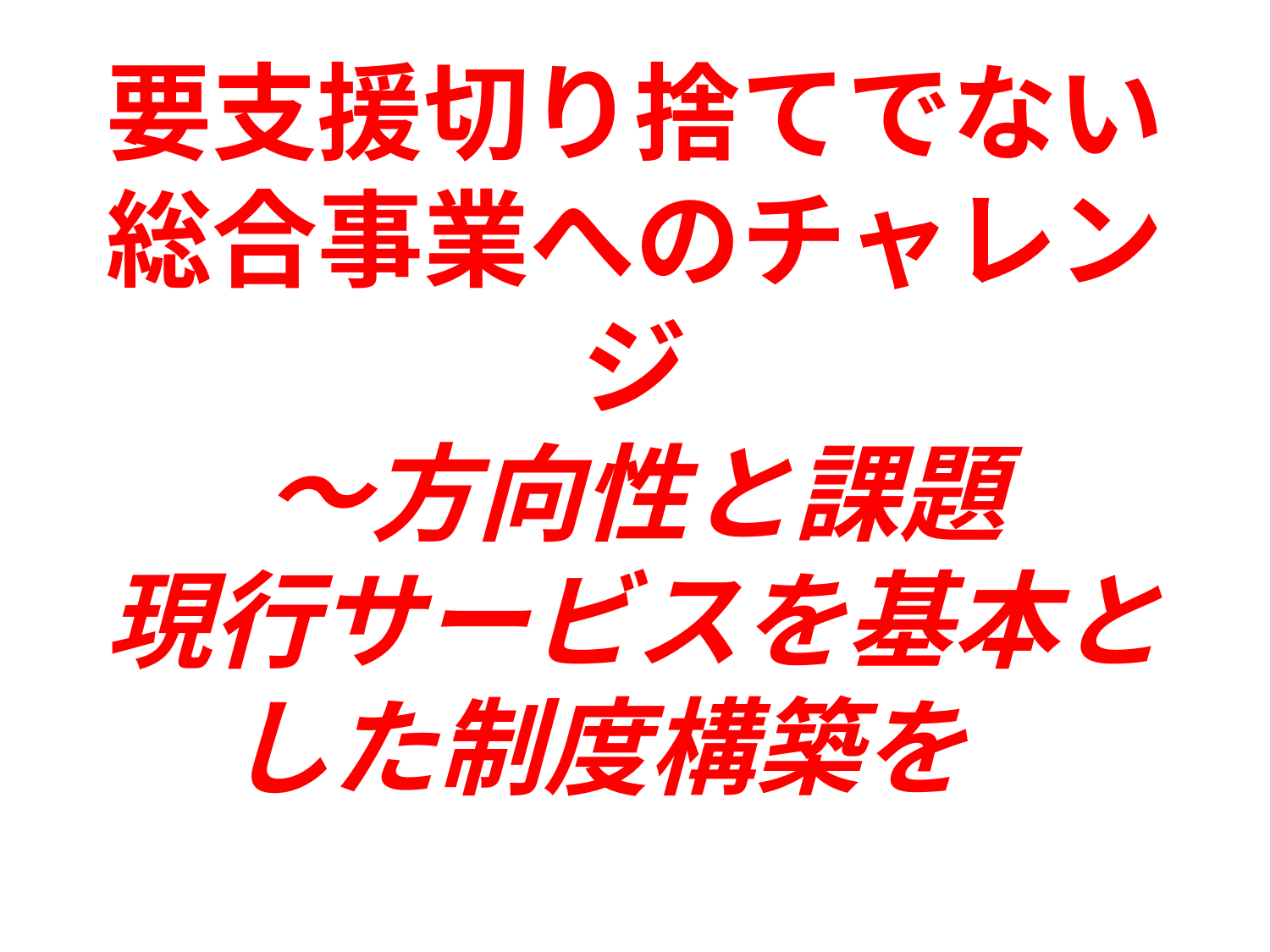

# 要支援切り捨てでない 総合事業へのチャレンジ ～方向性と課題 現行サービスを基本とした制度構築を